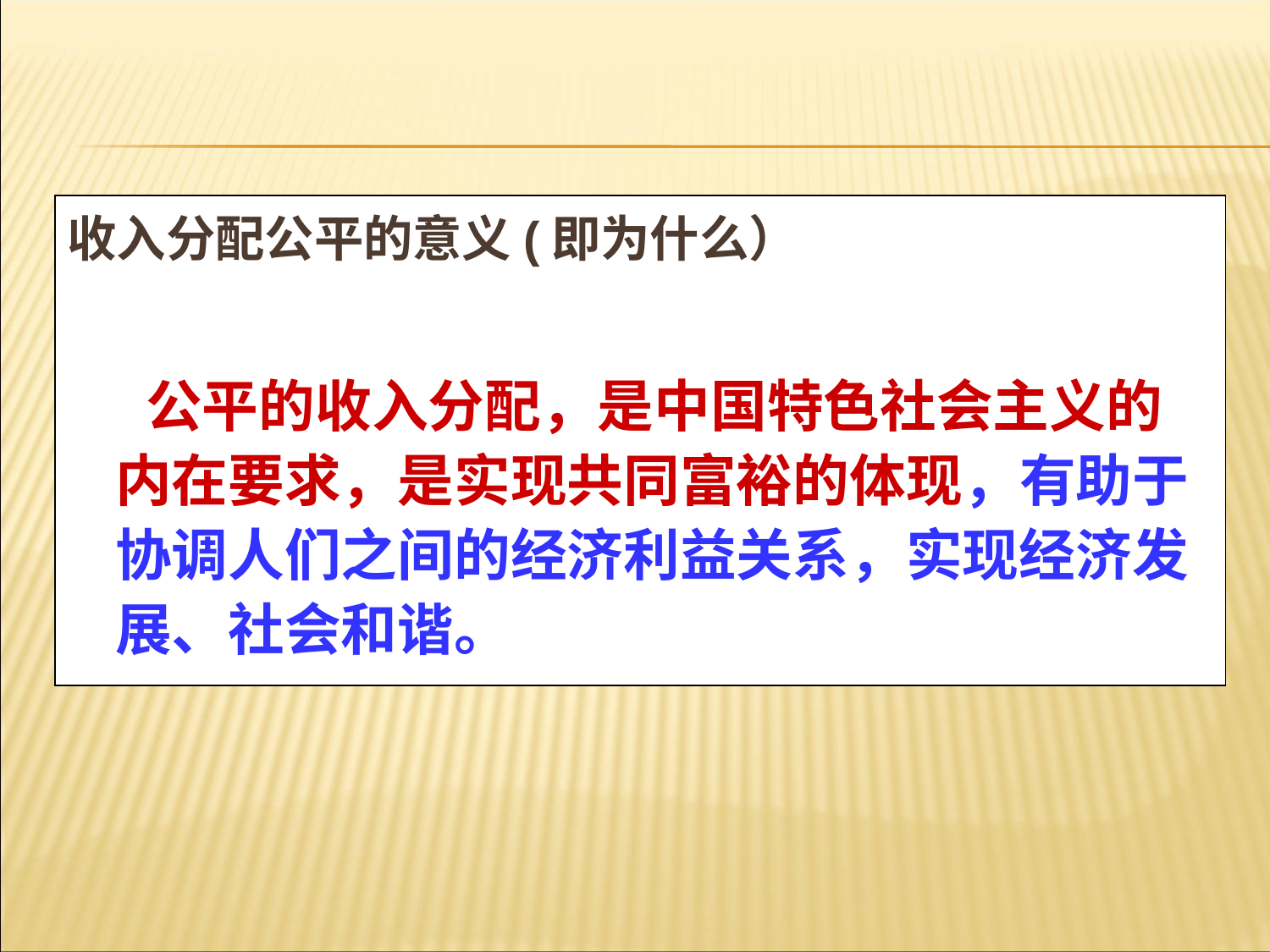

# 收入分配公平的意义(即为什么）

     公平的收入分配，是中国特色社会主义的内在要求，是实现共同富裕的体现，有助于协调人们之间的经济利益关系，实现经济发展、社会和谐。